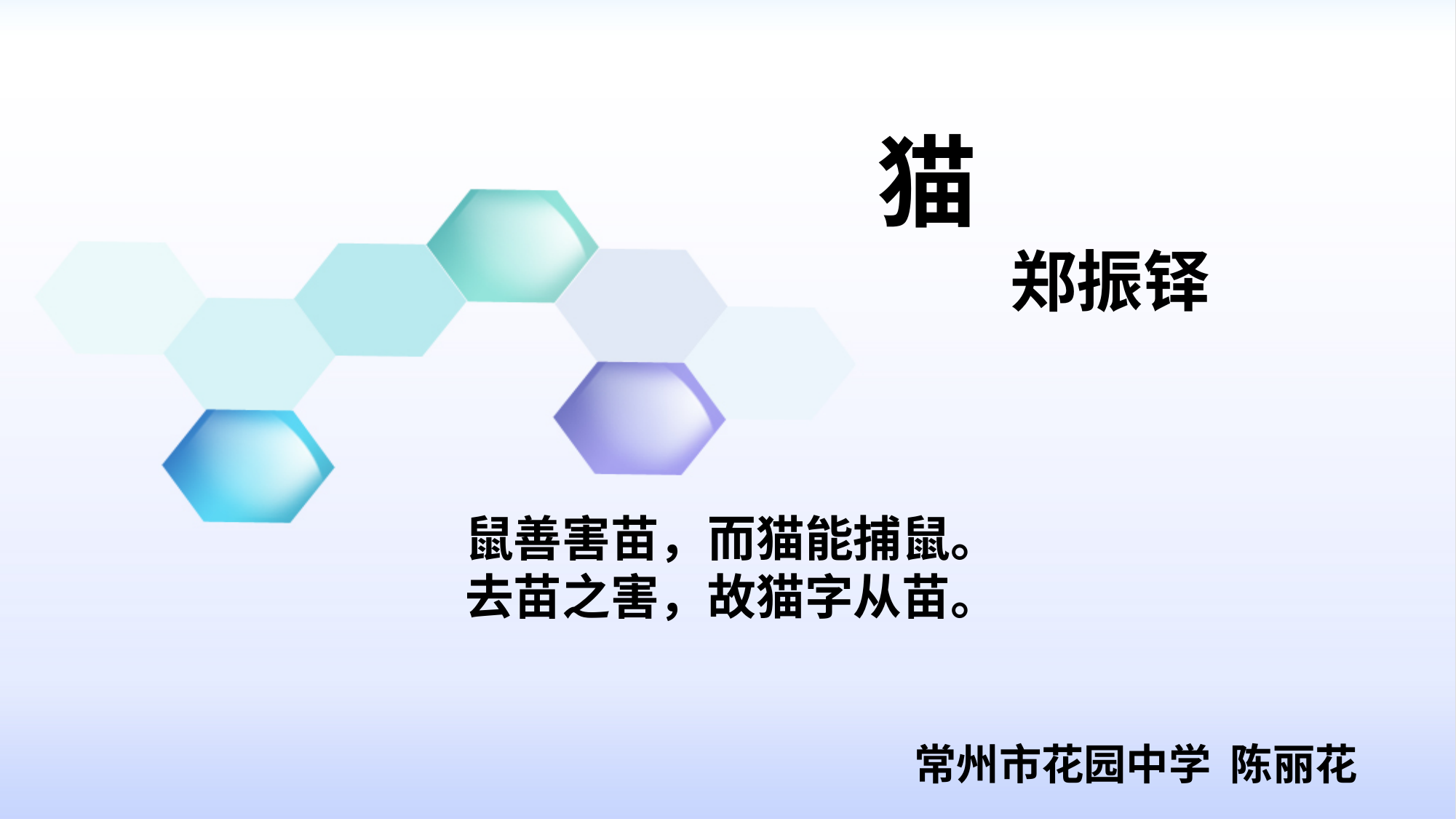

# 猫 郑振铎
鼠善害苗，而猫能捕鼠。去苗之害，故猫字从苗。
                                    常州市花园中学  陈丽花